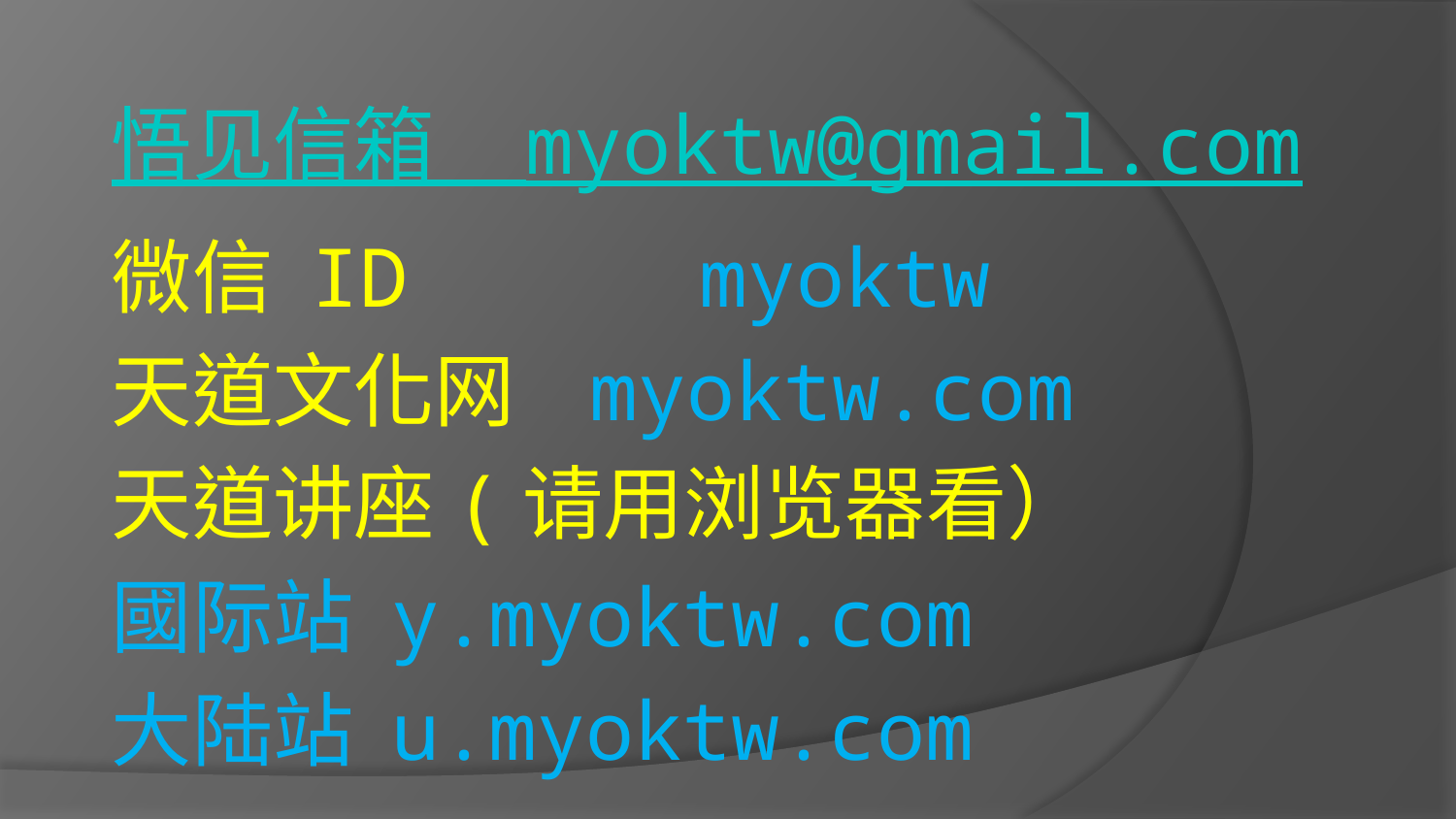

悟见信箱     myoktw@gmail.com
微信 ID      myoktw
天道文化网   myoktw.com
天道讲座(请用浏览器看）
國际站 y.myoktw.com
大陆站 u.myoktw.com
#